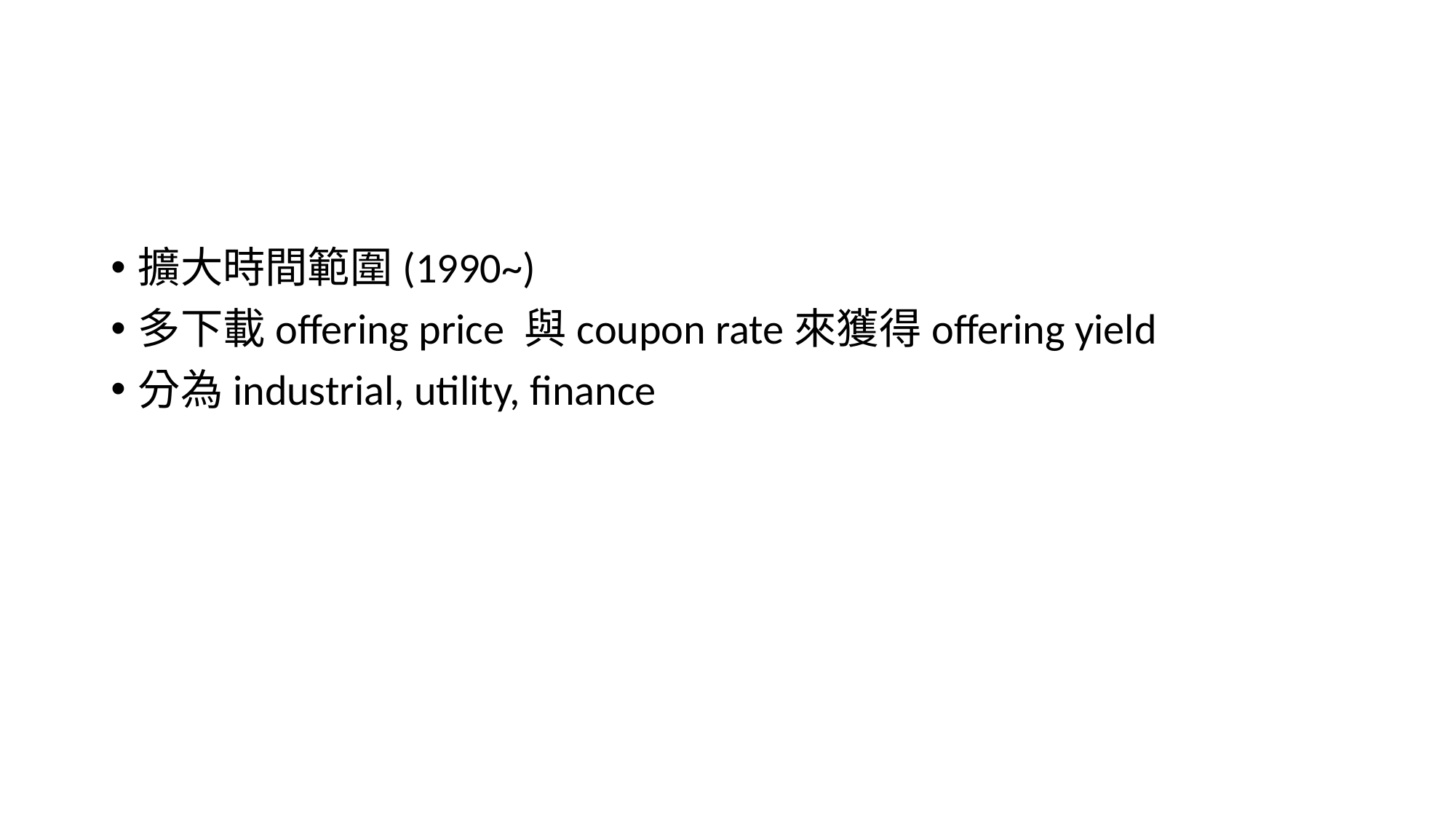

擴大時間範圍(1990~)
多下載offering price 與coupon rate來獲得offering yield
分為industrial, utility, finance